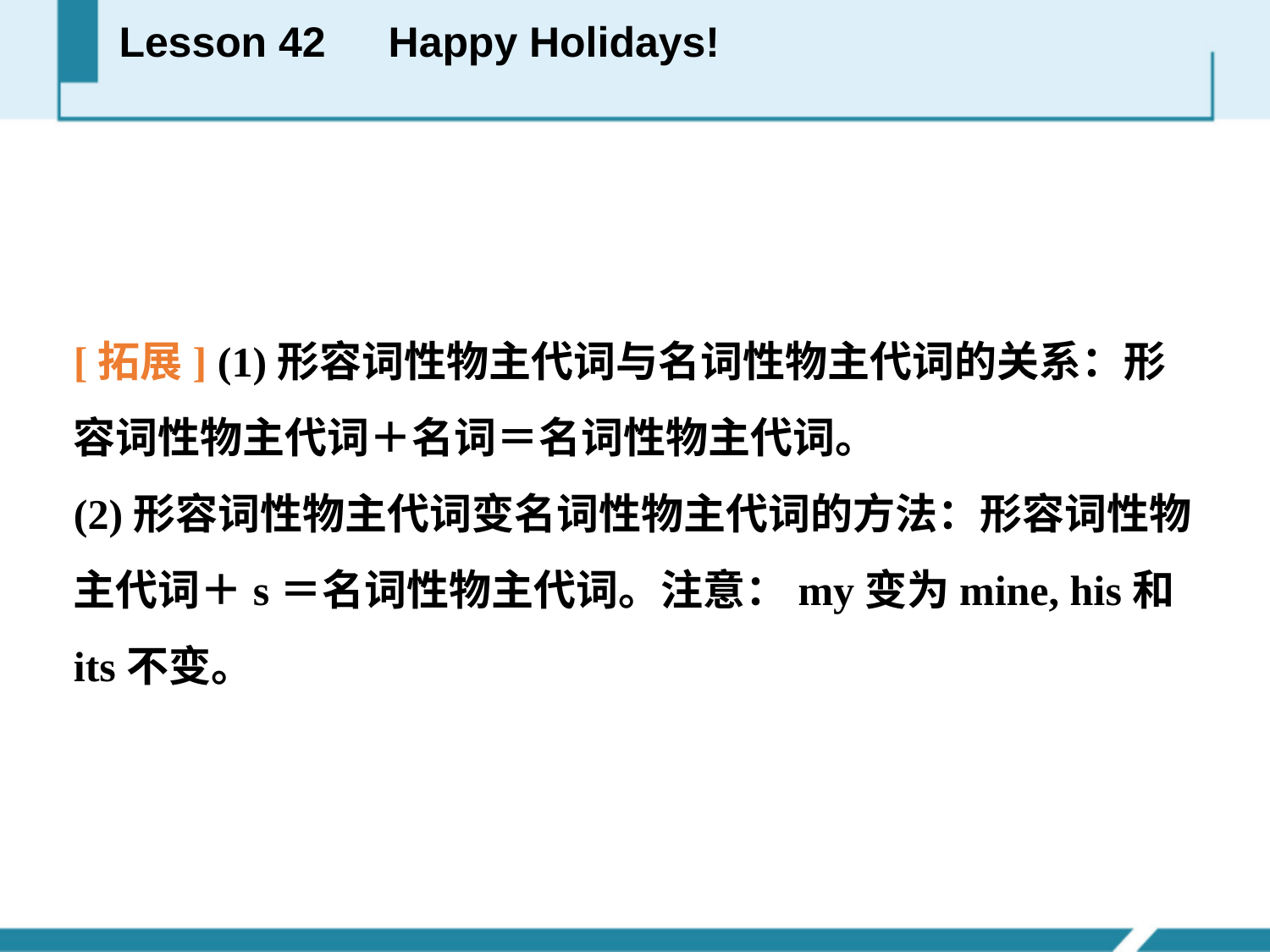

Lesson 42　Happy Holidays!
[拓展] (1)形容词性物主代词与名词性物主代词的关系：形容词性物主代词＋名词＝名词性物主代词。
(2)形容词性物主代词变名词性物主代词的方法：形容词性物主代词＋s＝名词性物主代词。注意：my变为mine, his和its不变。